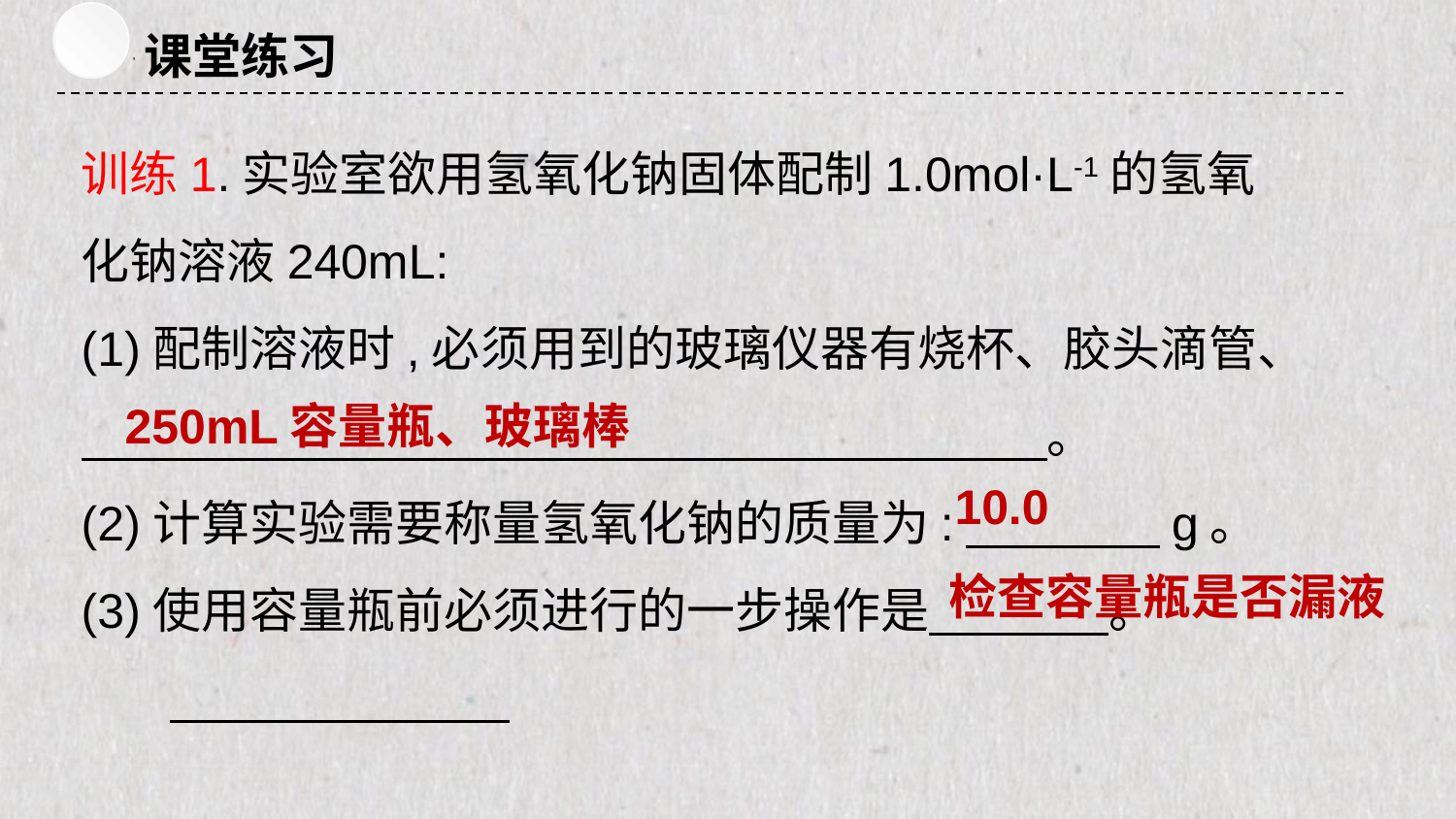

课堂练习
训练1.实验室欲用氢氧化钠固体配制1.0mol·L-1的氢氧化钠溶液240mL:
(1)配制溶液时,必须用到的玻璃仪器有烧杯、胶头滴管、　　　　　　　　　　                                            。
(2)计算实验需要称量氢氧化钠的质量为:　　　　g。
(3)使用容量瓶前必须进行的一步操作是　            。

250mL容量瓶、玻璃棒
10.0
检查容量瓶是否漏液